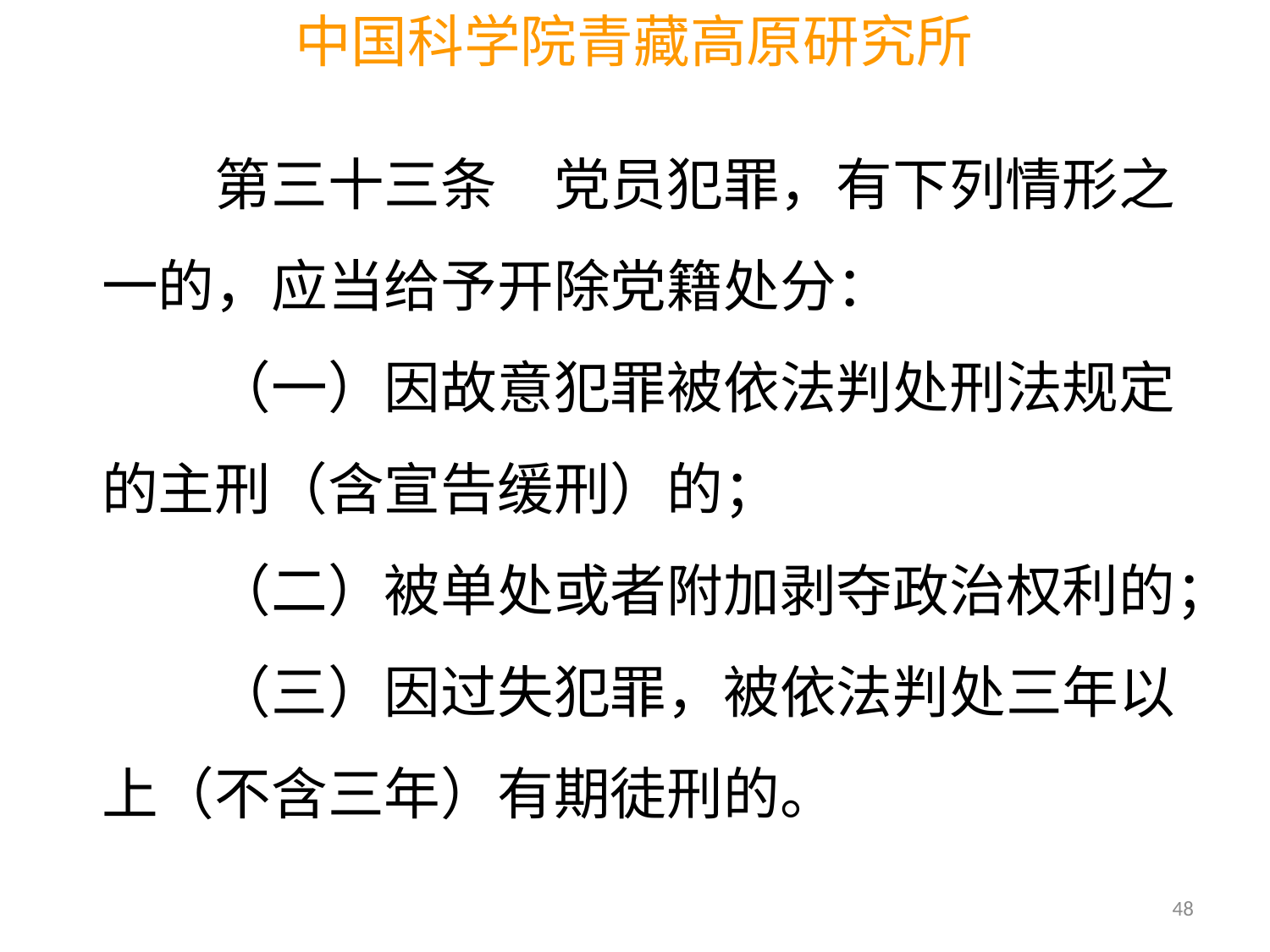

第三十三条　党员犯罪，有下列情形之一的，应当给予开除党籍处分：
　　（一）因故意犯罪被依法判处刑法规定的主刑（含宣告缓刑）的；
　　（二）被单处或者附加剥夺政治权利的；
　　（三）因过失犯罪，被依法判处三年以上（不含三年）有期徒刑的。
48